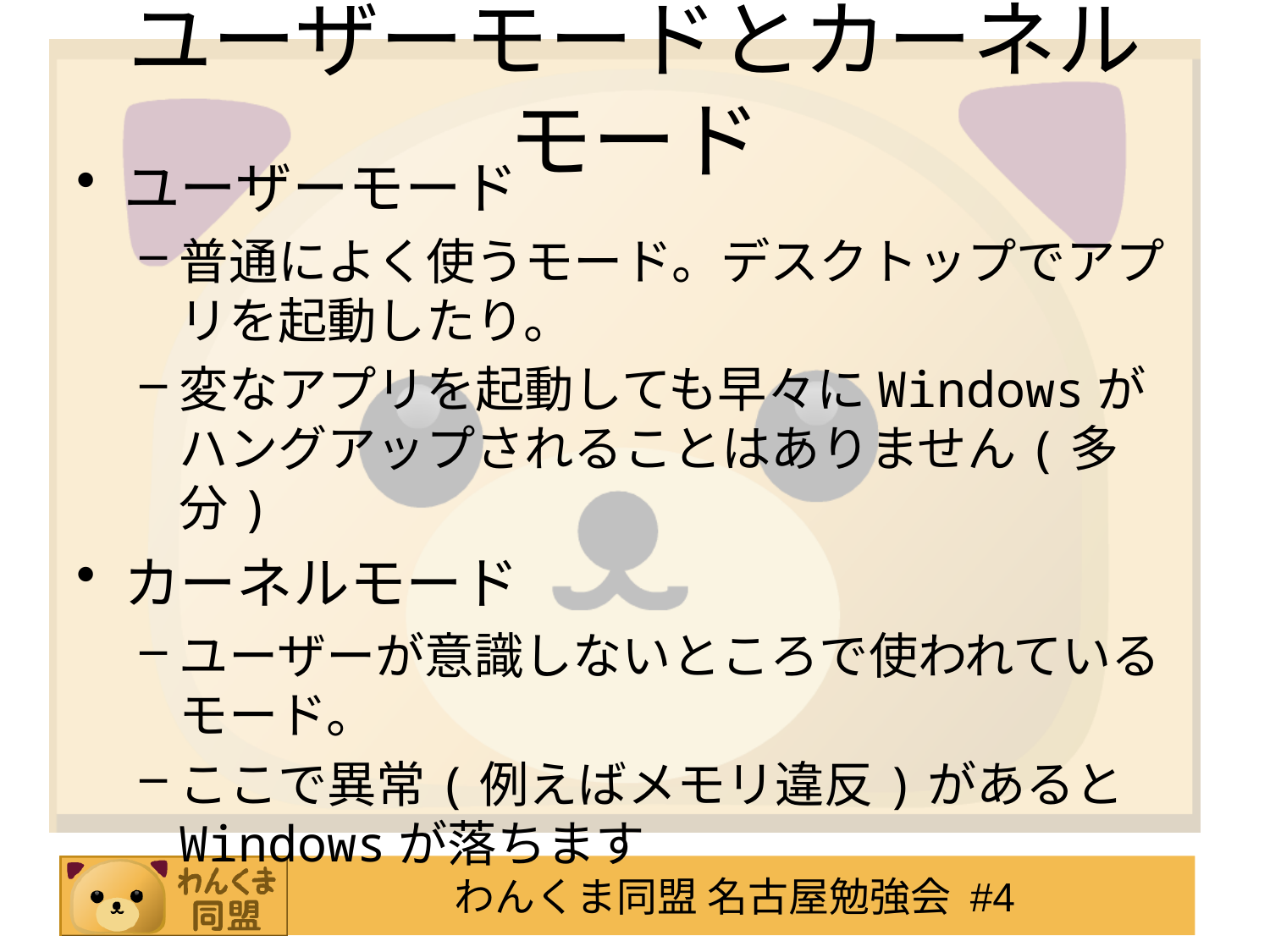

# ユーザーモードとカーネルモード
ユーザーモード
普通によく使うモード。デスクトップでアプリを起動したり。
変なアプリを起動しても早々にWindowsがハングアップされることはありません(多分)
カーネルモード
ユーザーが意識しないところで使われているモード。
ここで異常(例えばメモリ違反)があるとWindowsが落ちます